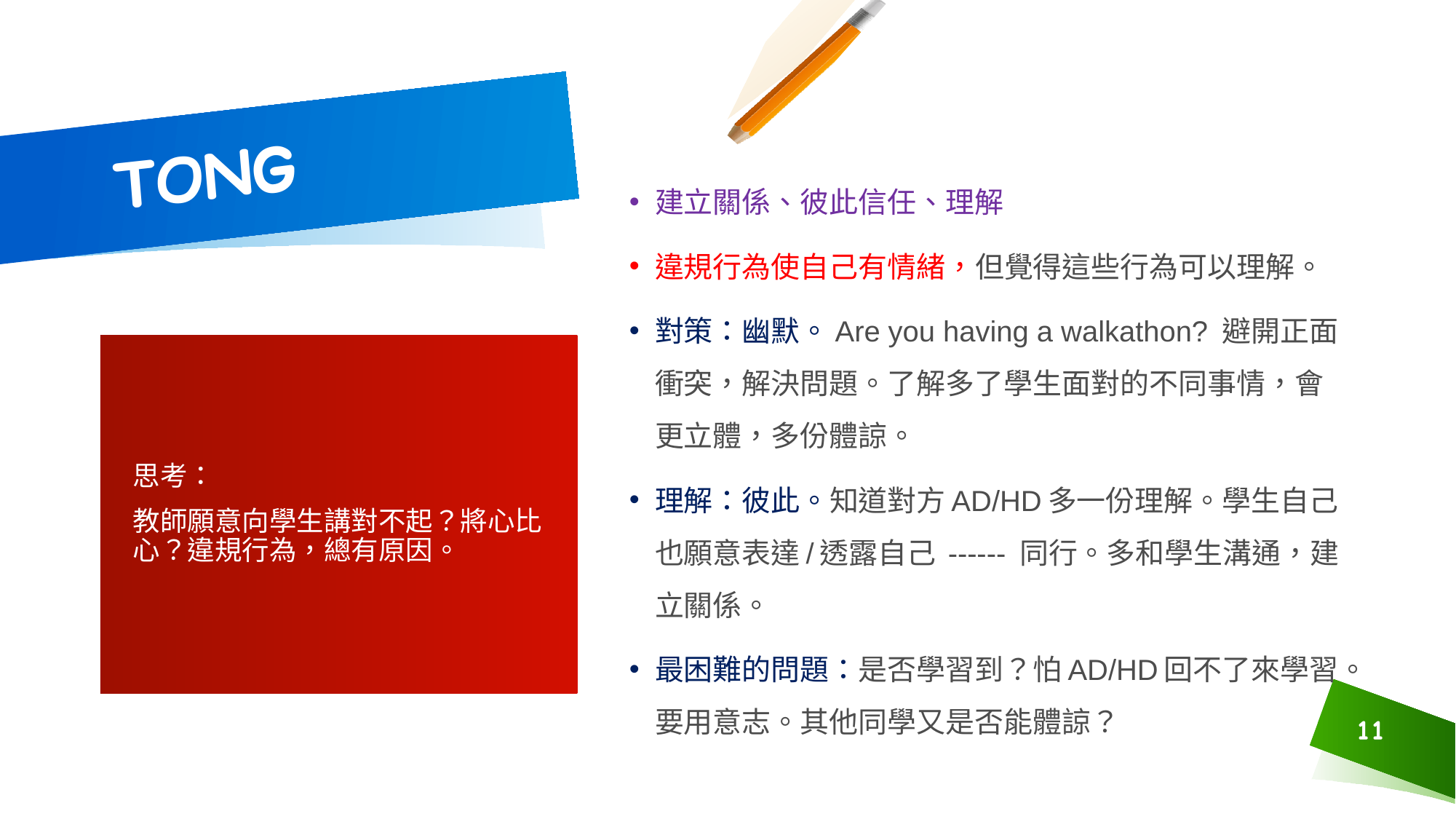

# TONG
建立關係、彼此信任、理解
違規行為使自己有情緒，但覺得這些行為可以理解。
對策：幽默。Are you having a walkathon? 避開正面衝突，解決問題。了解多了學生面對的不同事情，會更立體，多份體諒。
理解：彼此。知道對方AD/HD多一份理解。學生自己也願意表達/透露自己 ------ 同行。多和學生溝通，建立關係。
最困難的問題：是否學習到？怕AD/HD回不了來學習。要用意志。其他同學又是否能體諒？

思考：
教師願意向學生講對不起？將心比心？違規行為，總有原因。
11